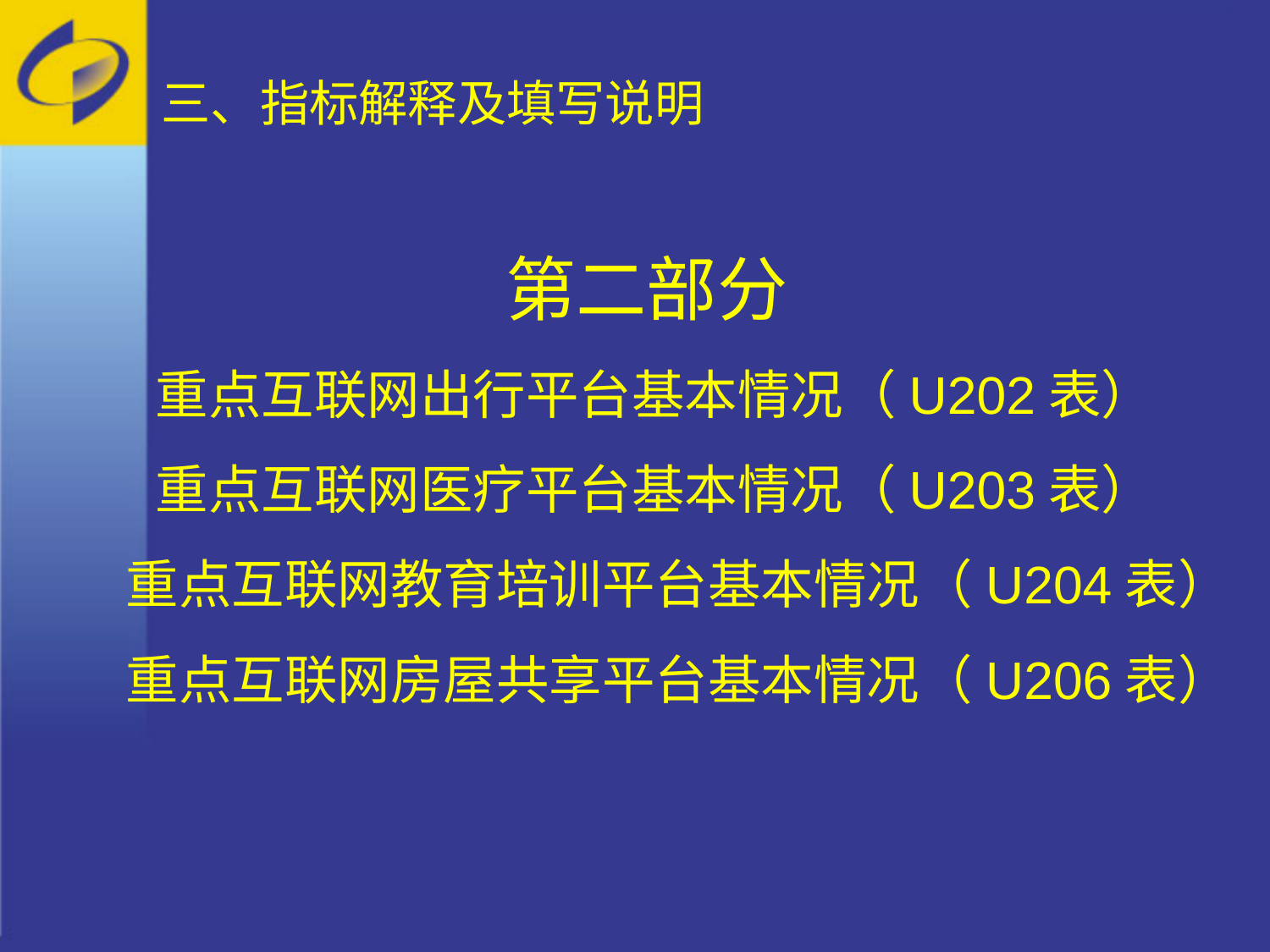

三、指标解释及填写说明
# 第二部分 重点互联网出行平台基本情况（U202表） 重点互联网医疗平台基本情况（U203表） 重点互联网教育培训平台基本情况（U204表） 重点互联网房屋共享平台基本情况（U206表）